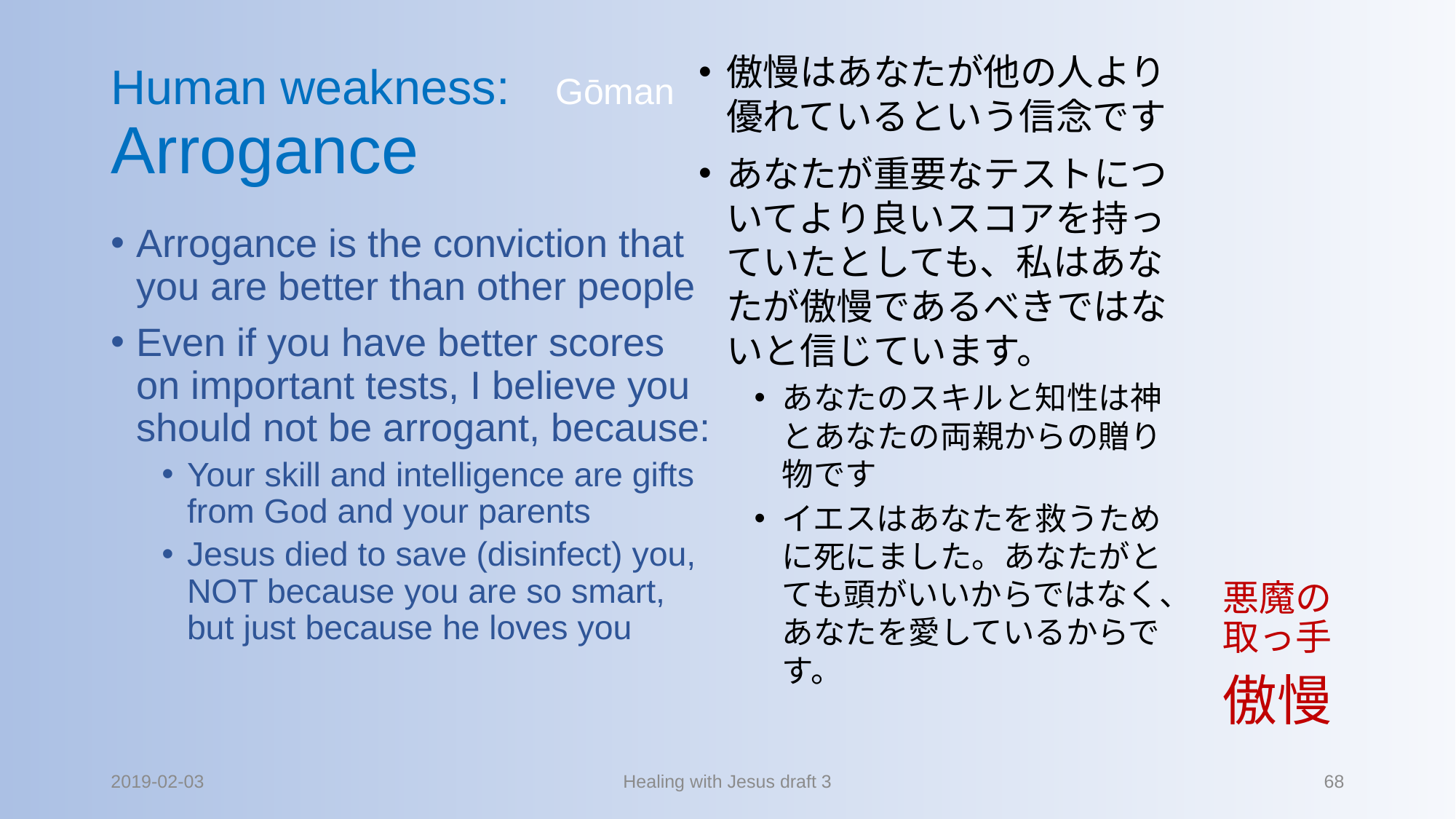

# Human weakness:   Gōman Arrogance
傲慢はあなたが他の人より優れているという信念です
あなたが重要なテストについてより良いスコアを持っていたとしても、私はあなたが傲慢であるべきではないと信じています。
あなたのスキルと知性は神とあなたの両親からの贈り物です
イエスはあなたを救うために死にました。あなたがとても頭がいいからではなく、あなたを愛しているからです。
悪魔の取っ手
傲慢
Arrogance is the conviction that you are better than other people
Even if you have better scores on important tests, I believe you should not be arrogant, because:
Your skill and intelligence are gifts from God and your parents
Jesus died to save (disinfect) you, NOT because you are so smart, but just because he loves you
2019-02-03
Healing with Jesus draft 3
68